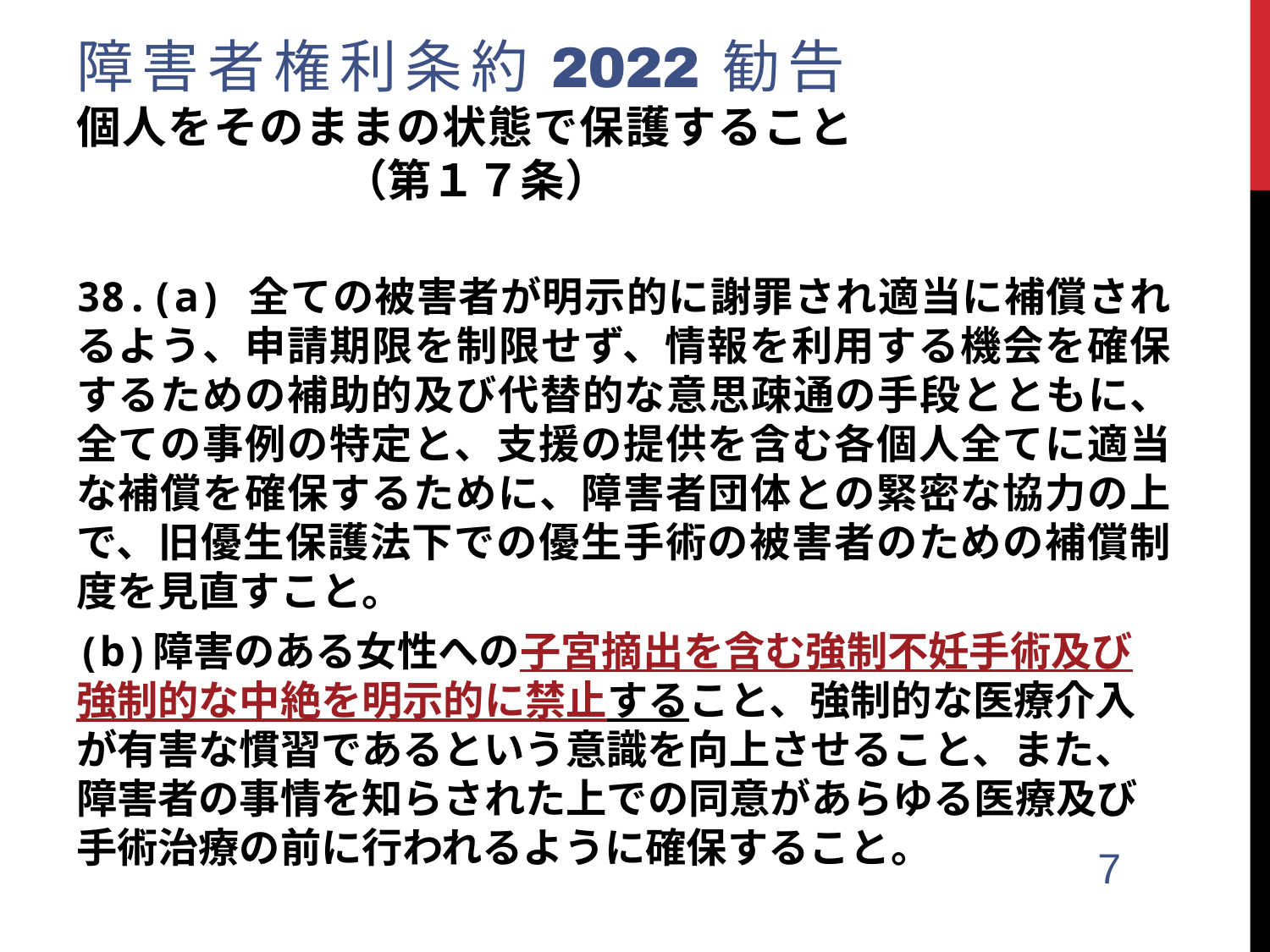

# 障害者権利条約2022勧告 個人をそのままの状態で保護すること 　　　　　　（第１７条）

38.(a)	全ての被害者が明示的に謝罪され適当に補償されるよう、申請期限を制限せず、情報を利用する機会を確保するための補助的及び代替的な意思疎通の手段とともに、全ての事例の特定と、支援の提供を含む各個人全てに適当な補償を確保するために、障害者団体との緊密な協力の上で、旧優生保護法下での優生手術の被害者のための補償制度を見直すこと。
(b)障害のある女性への子宮摘出を含む強制不妊手術及び強制的な中絶を明示的に禁止すること、強制的な医療介入が有害な慣習であるという意識を向上させること、また、障害者の事情を知らされた上での同意があらゆる医療及び手術治療の前に行われるように確保すること。
7